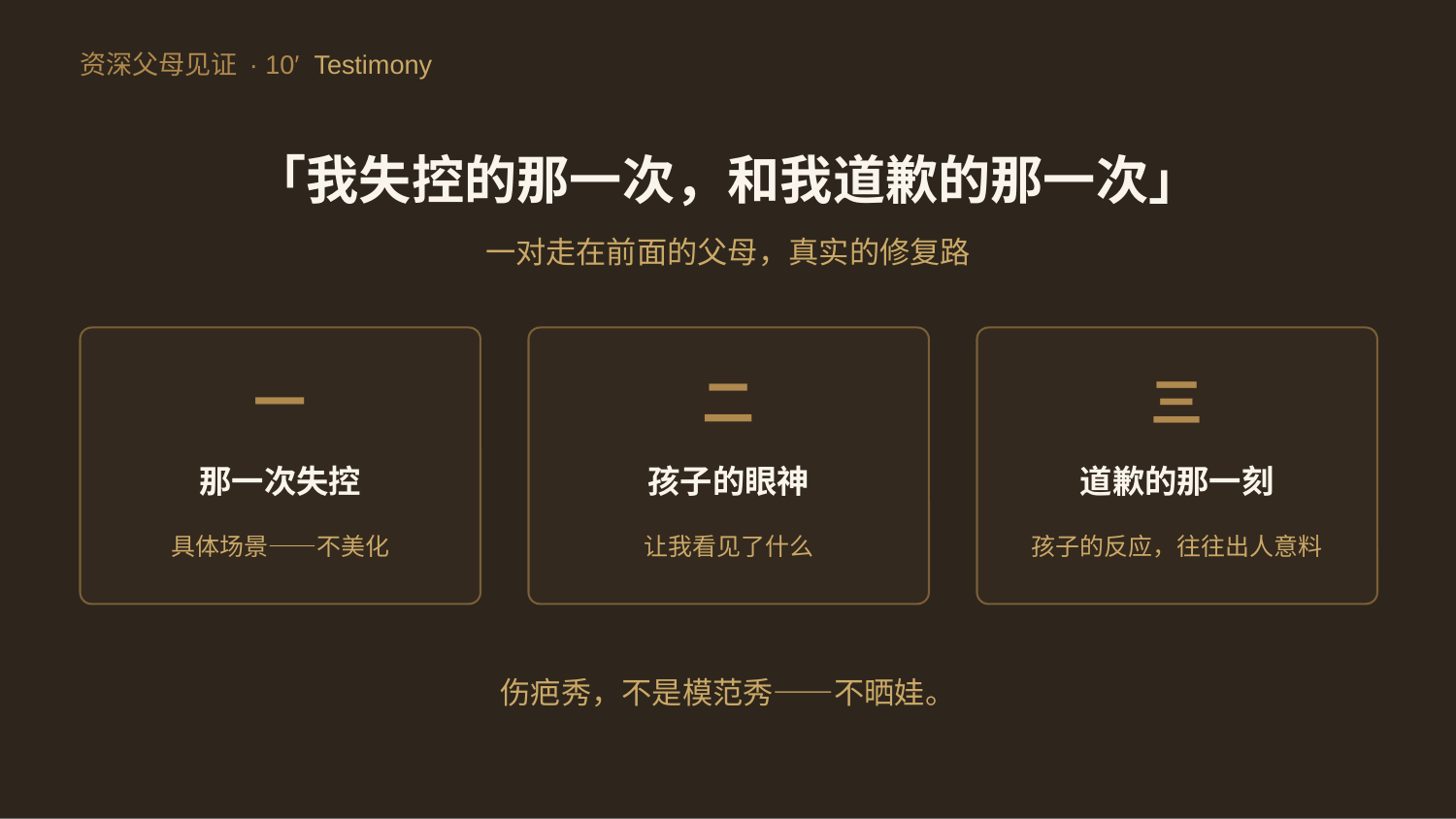

资深父母见证 · 10′  Testimony
「我失控的那一次，和我道歉的那一次」
一对走在前面的父母，真实的修复路

一
二
三
那一次失控
孩子的眼神
道歉的那一刻
具体场景——不美化
让我看见了什么
孩子的反应，往往出人意料
伤疤秀，不是模范秀——不晒娃。